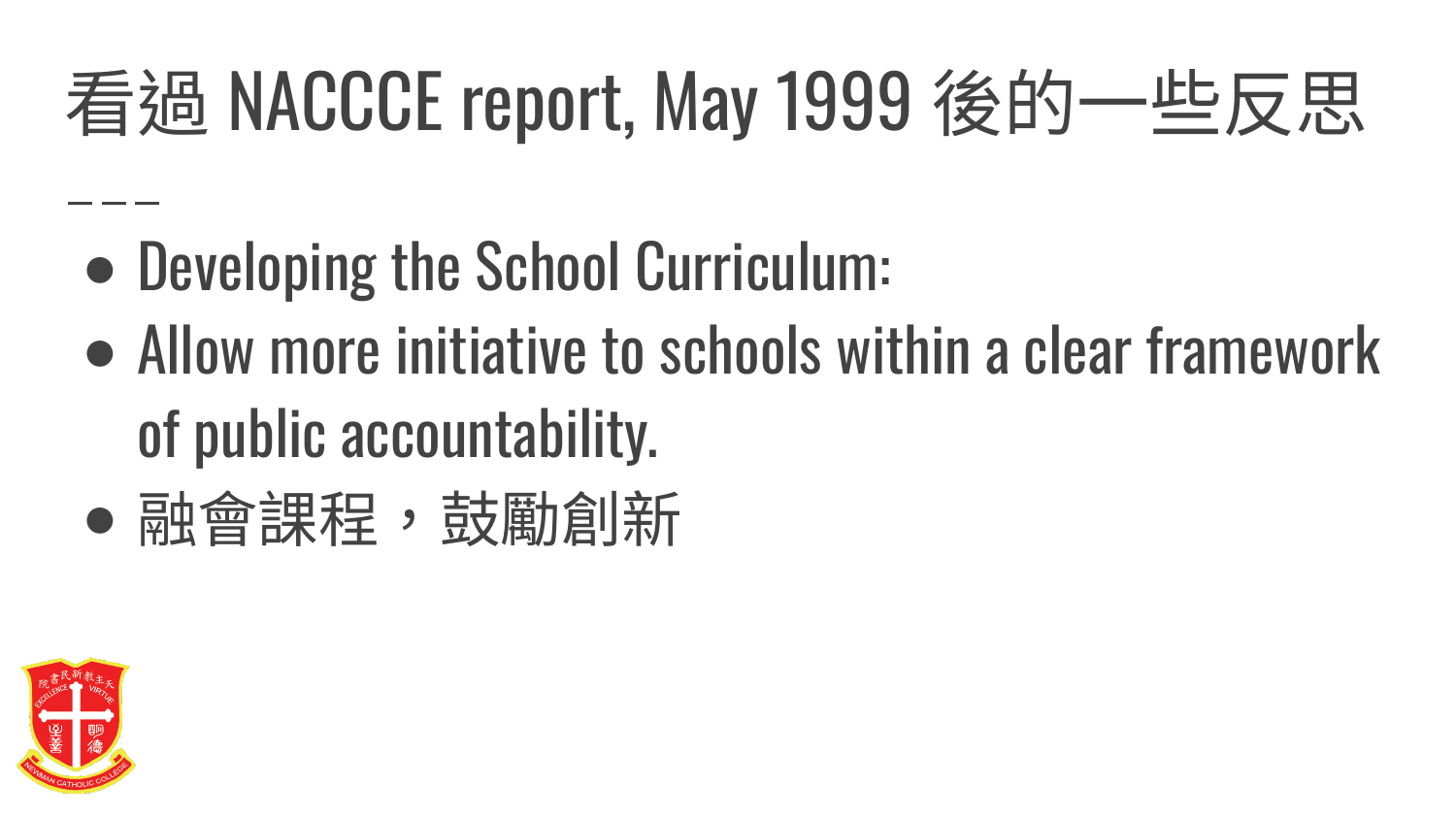

# 看過NACCCE report, May 1999後的一些反思
Developing the School Curriculum:
Allow more initiative to schools within a clear framework of public accountability.
融會課程，鼓勵創新